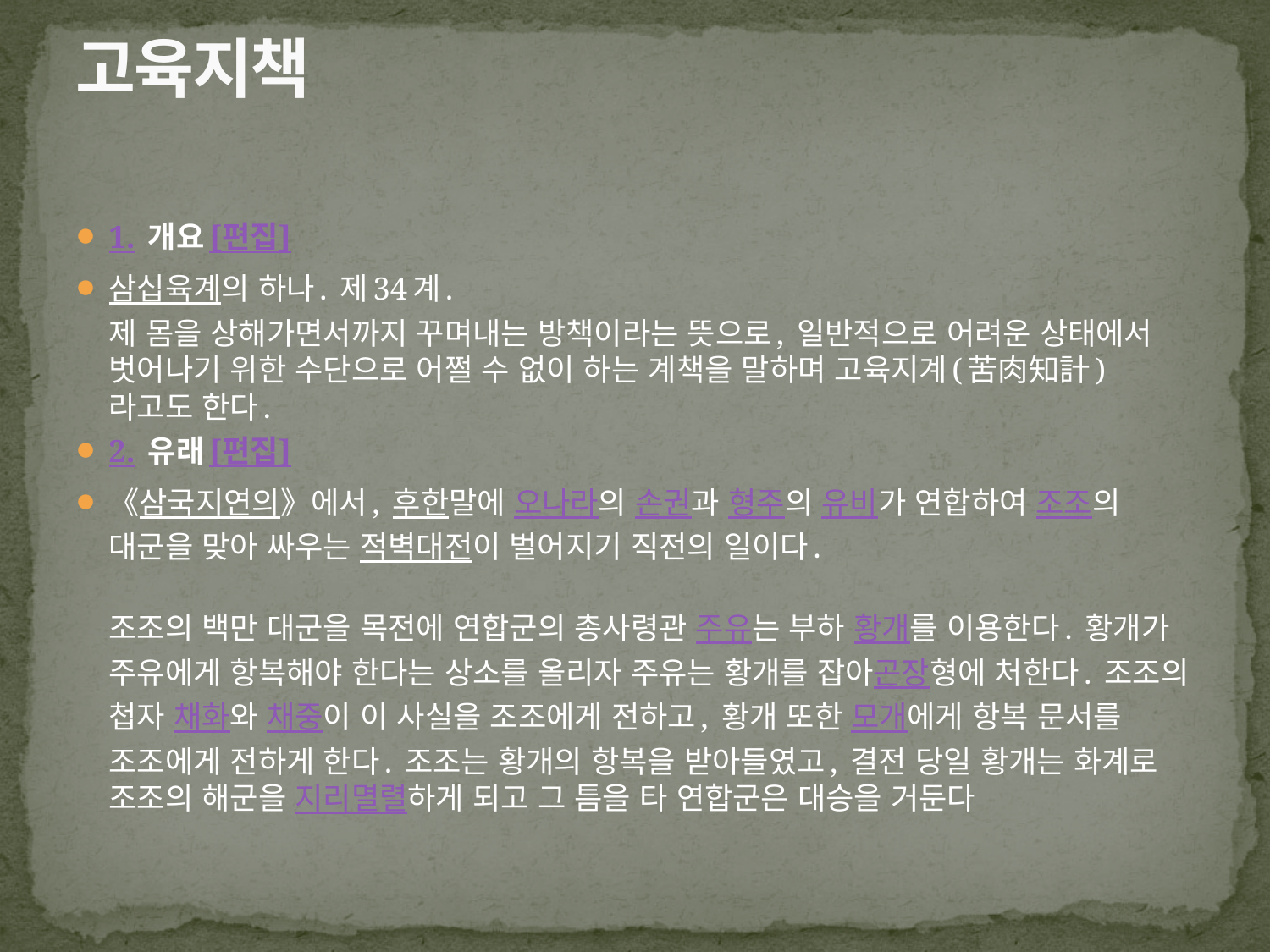

# 고육지책
1. 개요[편집]
삼십육계의 하나. 제34계.
제 몸을 상해가면서까지 꾸며내는 방책이라는 뜻으로, 일반적으로 어려운 상태에서 벗어나기 위한 수단으로 어쩔 수 없이 하는 계책을 말하며 고육지계(苦肉知計)라고도 한다.
2. 유래[편집]
《삼국지연의》에서, 후한말에 오나라의 손권과 형주의 유비가 연합하여 조조의 대군을 맞아 싸우는 적벽대전이 벌어지기 직전의 일이다. 
조조의 백만 대군을 목전에 연합군의 총사령관 주유는 부하 황개를 이용한다. 황개가 주유에게 항복해야 한다는 상소를 올리자 주유는 황개를 잡아곤장형에 처한다. 조조의 첩자 채화와 채중이 이 사실을 조조에게 전하고, 황개 또한 모개에게 항복 문서를 조조에게 전하게 한다. 조조는 황개의 항복을 받아들였고, 결전 당일 황개는 화계로 조조의 해군을 지리멸렬하게 되고 그 틈을 타 연합군은 대승을 거둔다